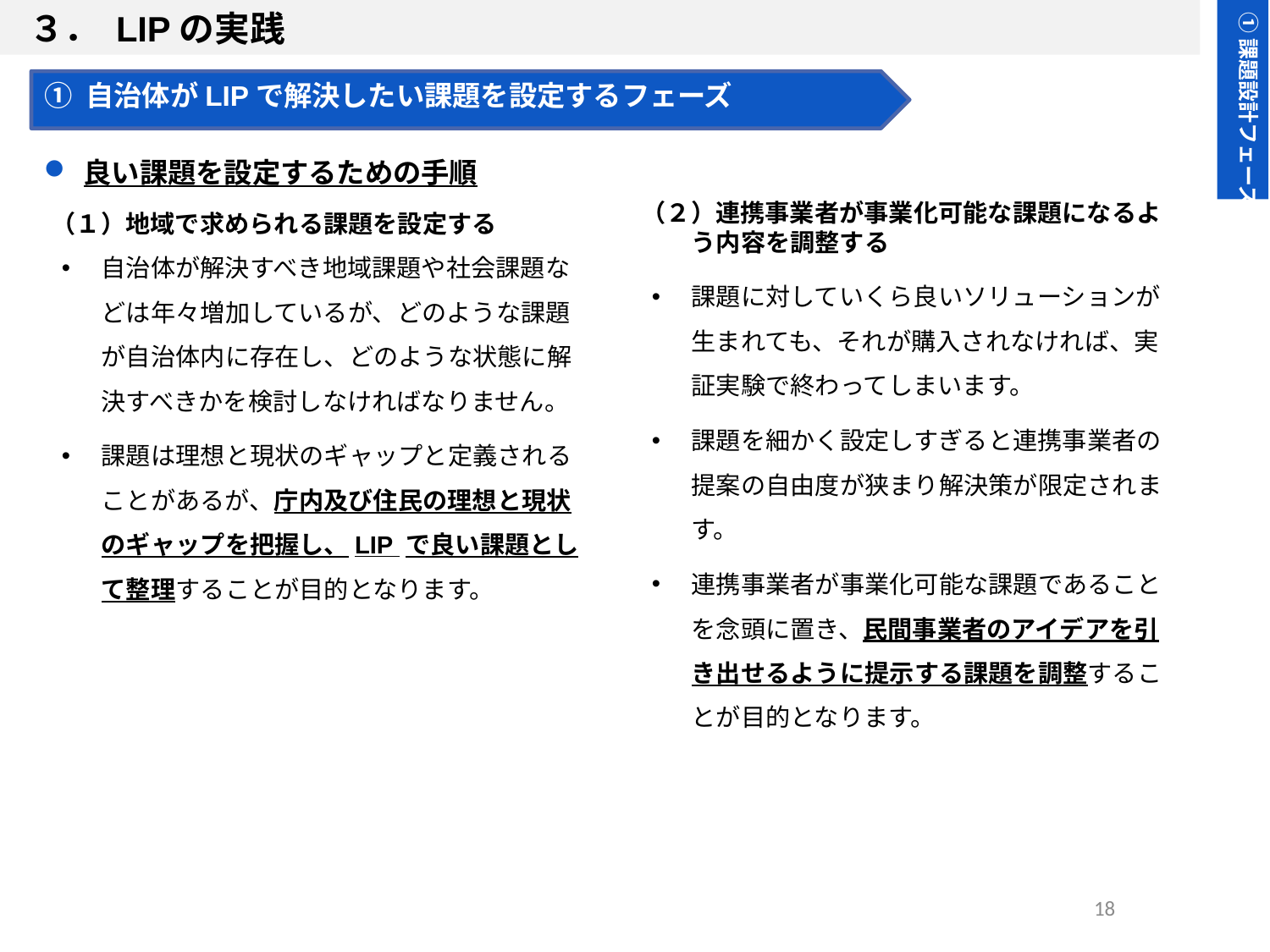

３． LIPの実践
①課題設計フェーズ
３.LIPの実践
① 自治体がLIPで解決したい課題を設定するフェーズ
良い課題を設定するための手順
（１）地域で求められる課題を設定する
自治体が解決すべき地域課題や社会課題などは年々増加しているが、どのような課題が自治体内に存在し、どのような状態に解決すべきかを検討しなければなりません。
課題は理想と現状のギャップと定義されることがあるが、庁内及び住民の理想と現状のギャップを把握し、LIP で良い課題として整理することが目的となります。
（２）連携事業者が事業化可能な課題になるよう内容を調整する
課題に対していくら良いソリューションが生まれても、それが購入されなければ、実証実験で終わってしまいます。
課題を細かく設定しすぎると連携事業者の提案の自由度が狭まり解決策が限定されます。
連携事業者が事業化可能な課題であることを念頭に置き、民間事業者のアイデアを引き出せるように提示する課題を調整することが目的となります。
18